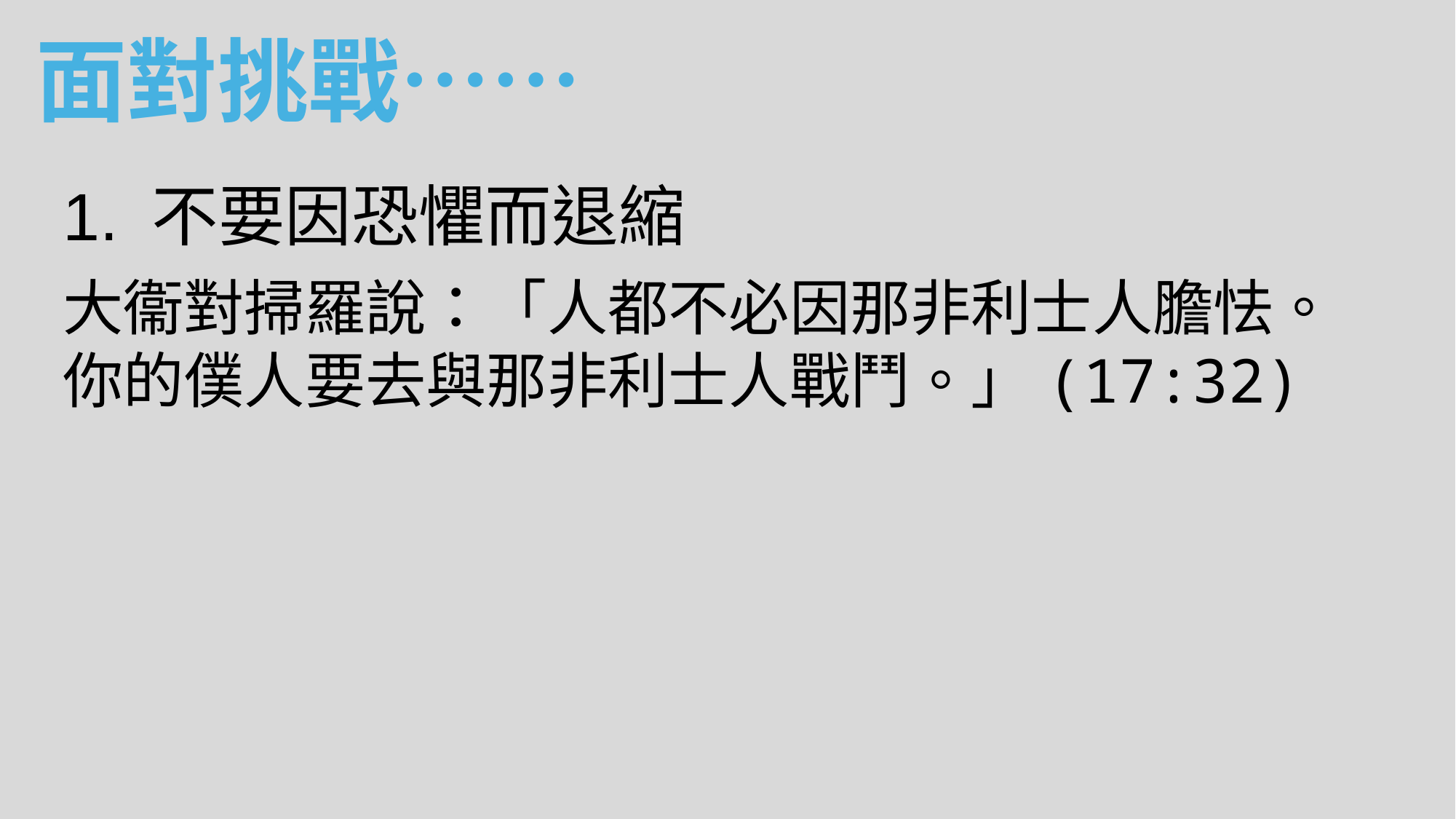

面對挑戰……

不要因恐懼而退縮
大衞對掃羅說：「人都不必因那非利士人膽怯。你的僕人要去與那非利士人戰鬥。」(17:32)